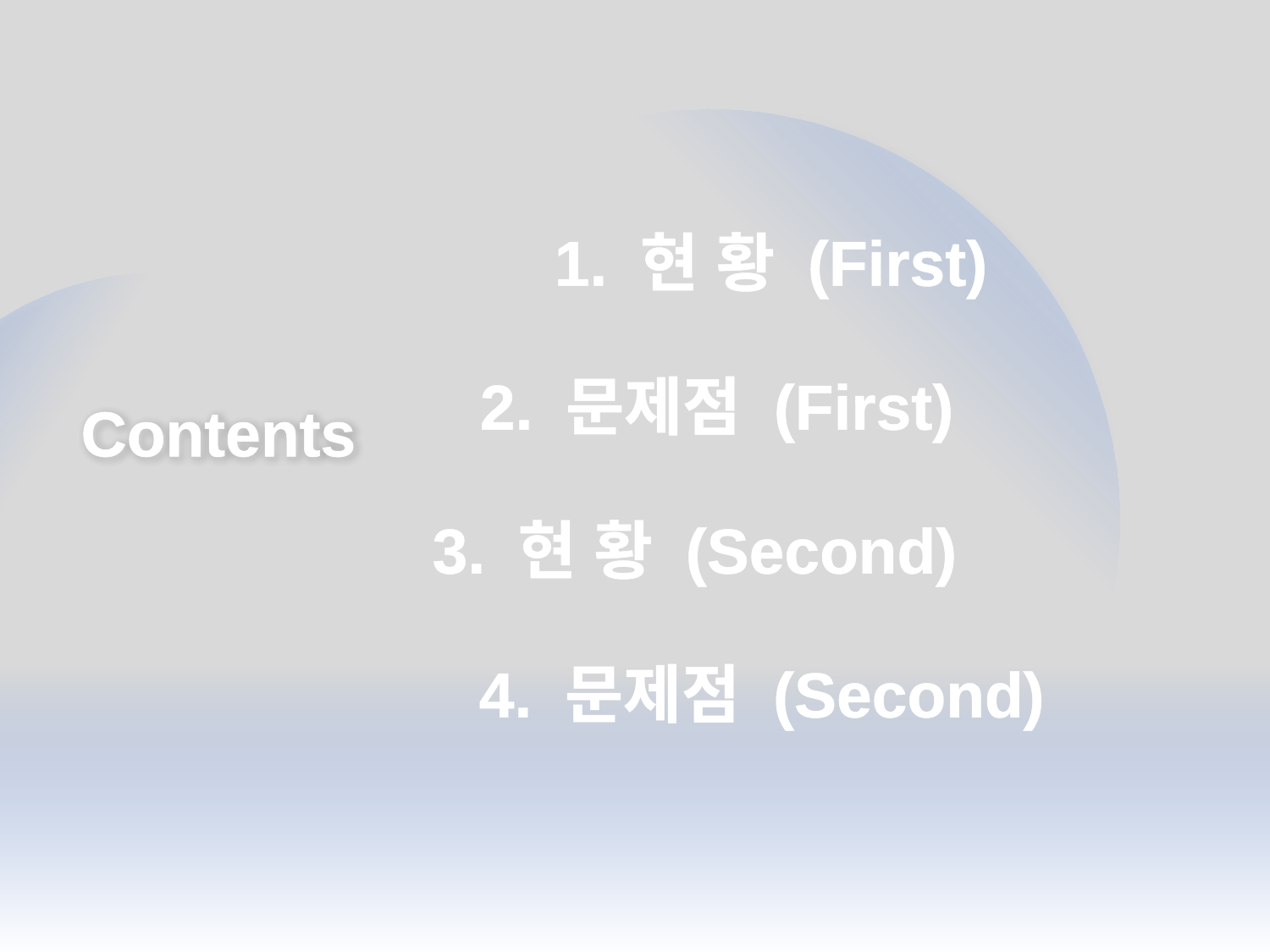

1. 현 황 (First)
2. 문제점 (First)
Contents
3. 현 황 (Second)
4. 문제점 (Second)